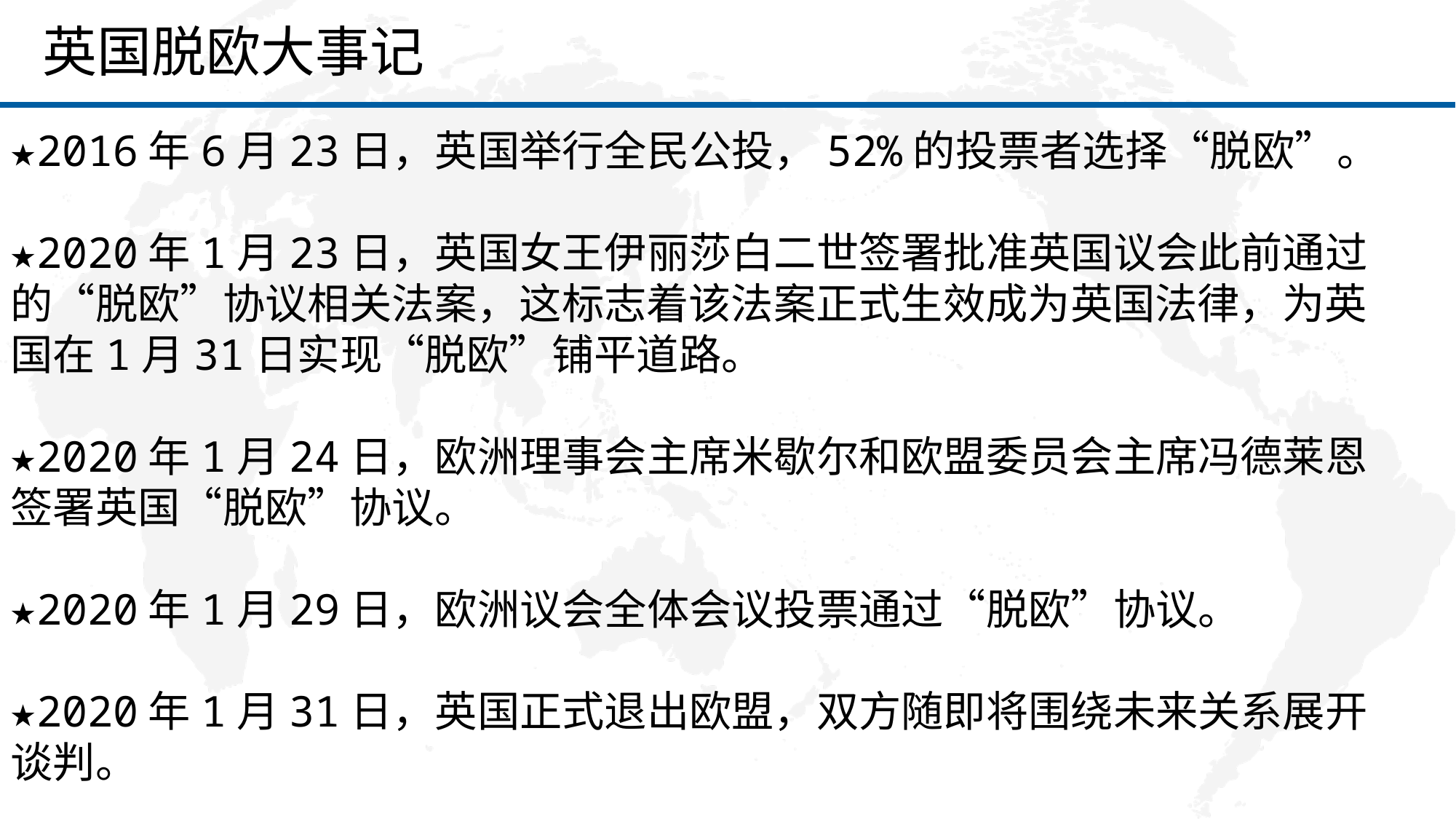

英国脱欧大事记
★2016年6月23日，英国举行全民公投，52%的投票者选择“脱欧”。

★2020年1月23日，英国女王伊丽莎白二世签署批准英国议会此前通过的“脱欧”协议相关法案，这标志着该法案正式生效成为英国法律，为英国在1月31日实现“脱欧”铺平道路。

★2020年1月24日，欧洲理事会主席米歇尔和欧盟委员会主席冯德莱恩签署英国“脱欧”协议。

★2020年1月29日，欧洲议会全体会议投票通过“脱欧”协议。

★2020年1月31日，英国正式退出欧盟，双方随即将围绕未来关系展开谈判。